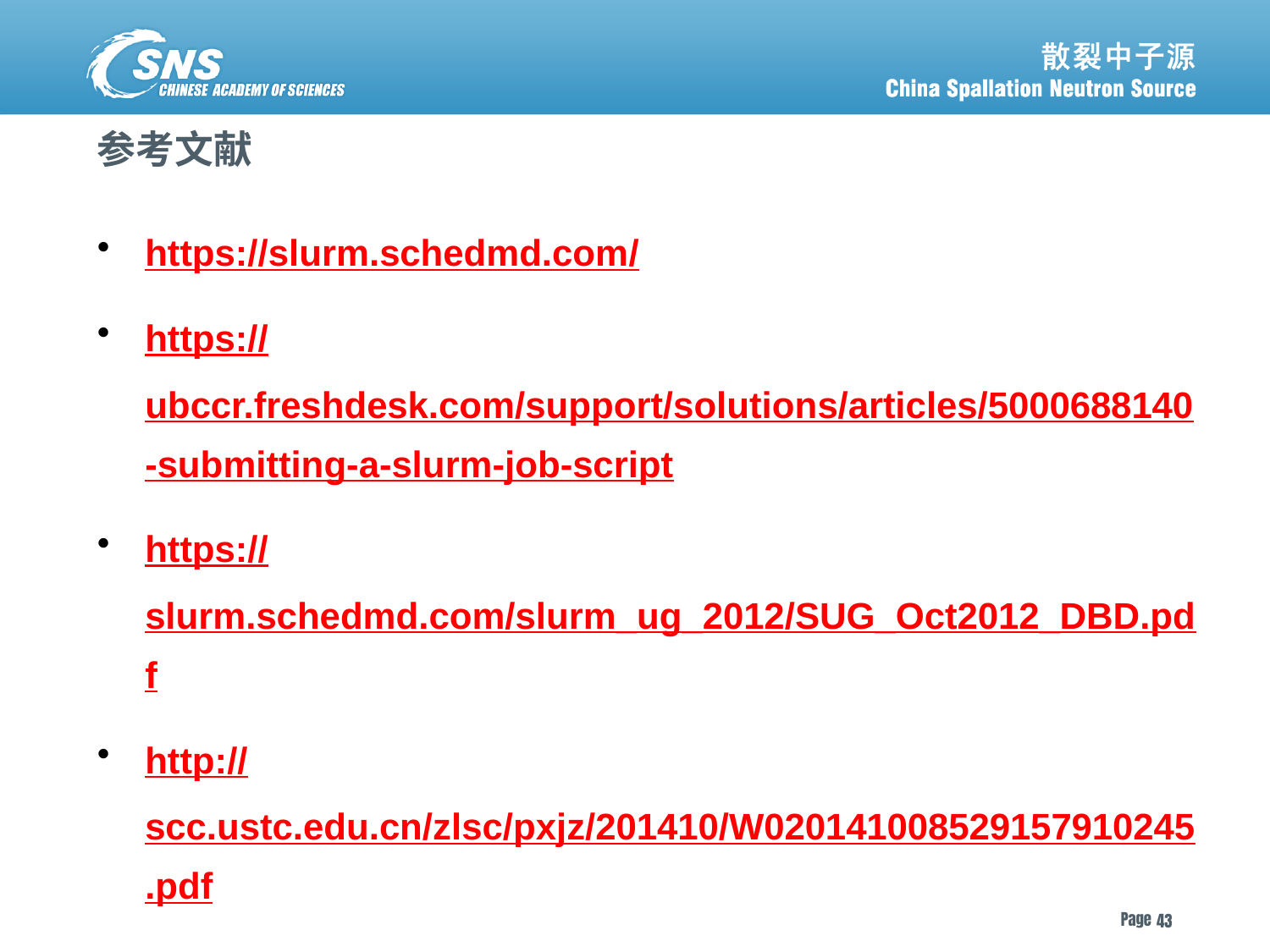

# 参考文献
https://slurm.schedmd.com/
https://ubccr.freshdesk.com/support/solutions/articles/5000688140-submitting-a-slurm-job-script
https://slurm.schedmd.com/slurm_ug_2012/SUG_Oct2012_DBD.pdf
http://scc.ustc.edu.cn/zlsc/pxjz/201410/W020141008529157910245.pdf
http://www.accre.vanderbilt.edu/wp-content/uploads/2012/04/Slurm.pdf
43